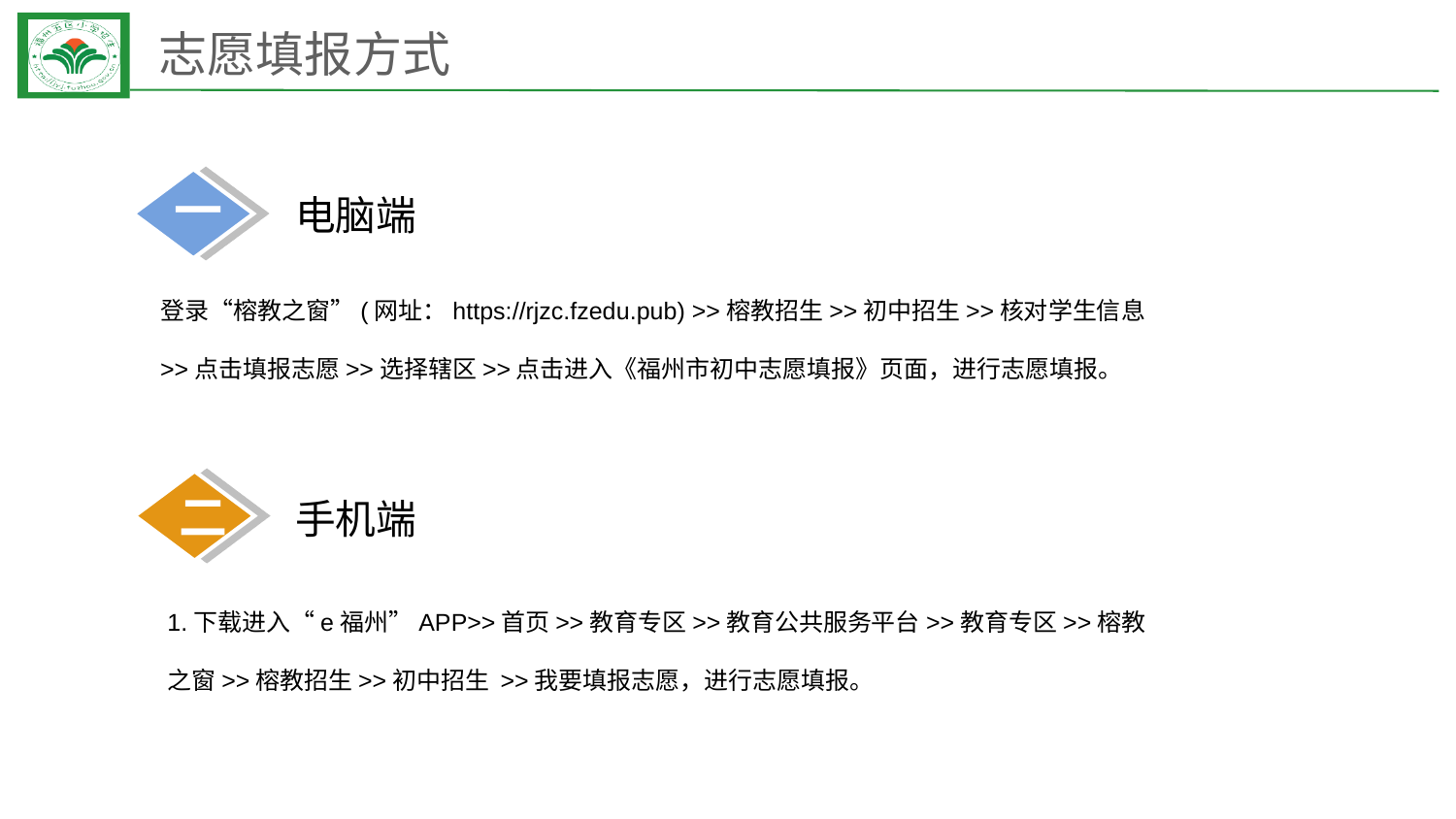

# 志愿填报方式
电脑端

一
登录“榕教之窗”(网址：https://rjzc.fzedu.pub) >>榕教招生>>初中招生>>核对学生信息>>点击填报志愿>>选择辖区>>点击进入《福州市初中志愿填报》页面，进行志愿填报。
手机端
二
1.下载进入“e福州”APP>>首页>>教育专区>>教育公共服务平台>>教育专区>>榕教之窗>>榕教招生>>初中招生 >>我要填报志愿，进行志愿填报。